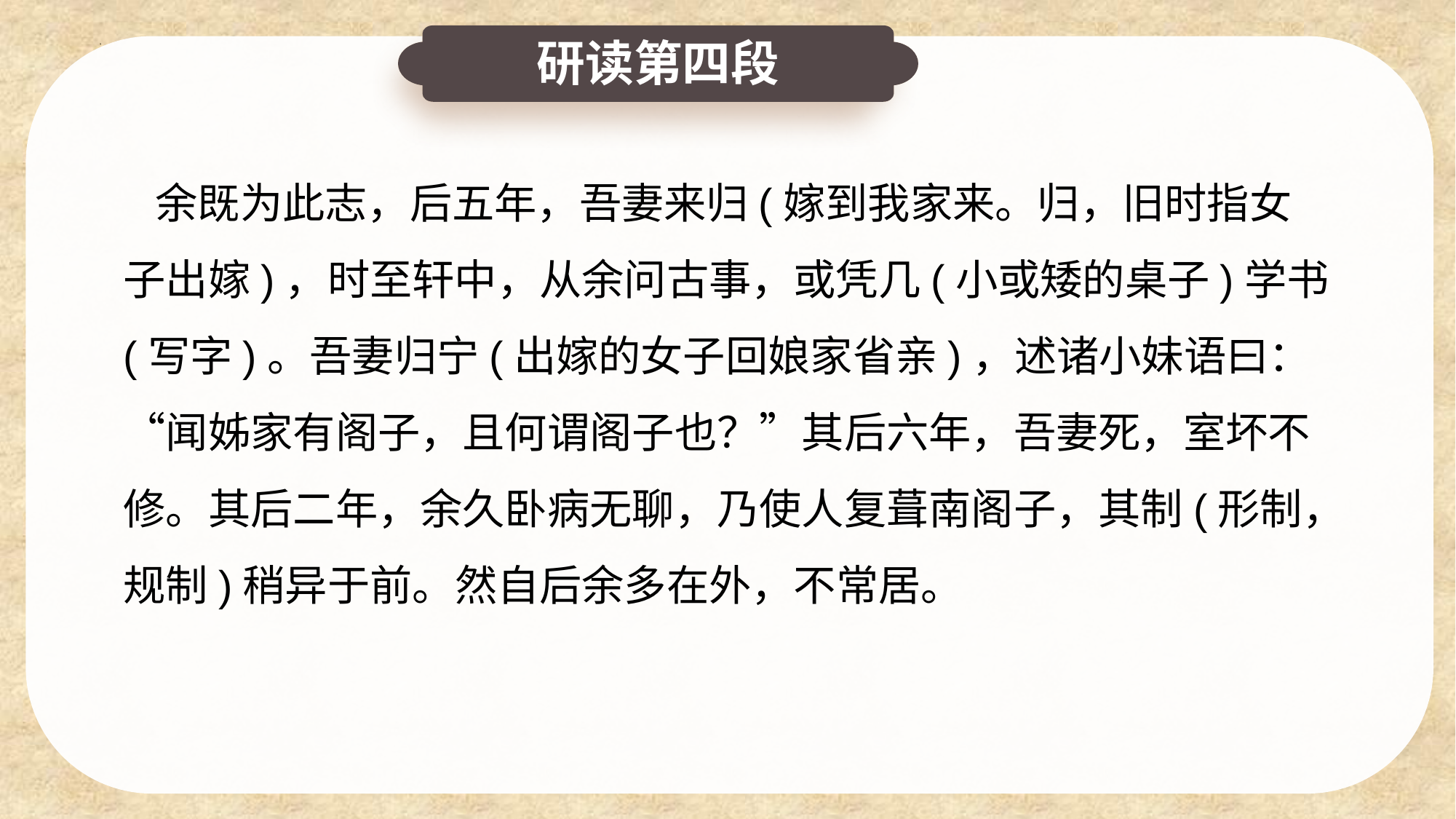

研读第四段

余既为此志，后五年，吾妻来归(嫁到我家来。归，旧时指女子出嫁)，时至轩中，从余问古事，或凭几(小或矮的桌子)学书(写字)。吾妻归宁(出嫁的女子回娘家省亲)，述诸小妹语曰：“闻姊家有阁子，且何谓阁子也？”其后六年，吾妻死，室坏不修。其后二年，余久卧病无聊，乃使人复葺南阁子，其制(形制，规制)稍异于前。然自后余多在外，不常居。